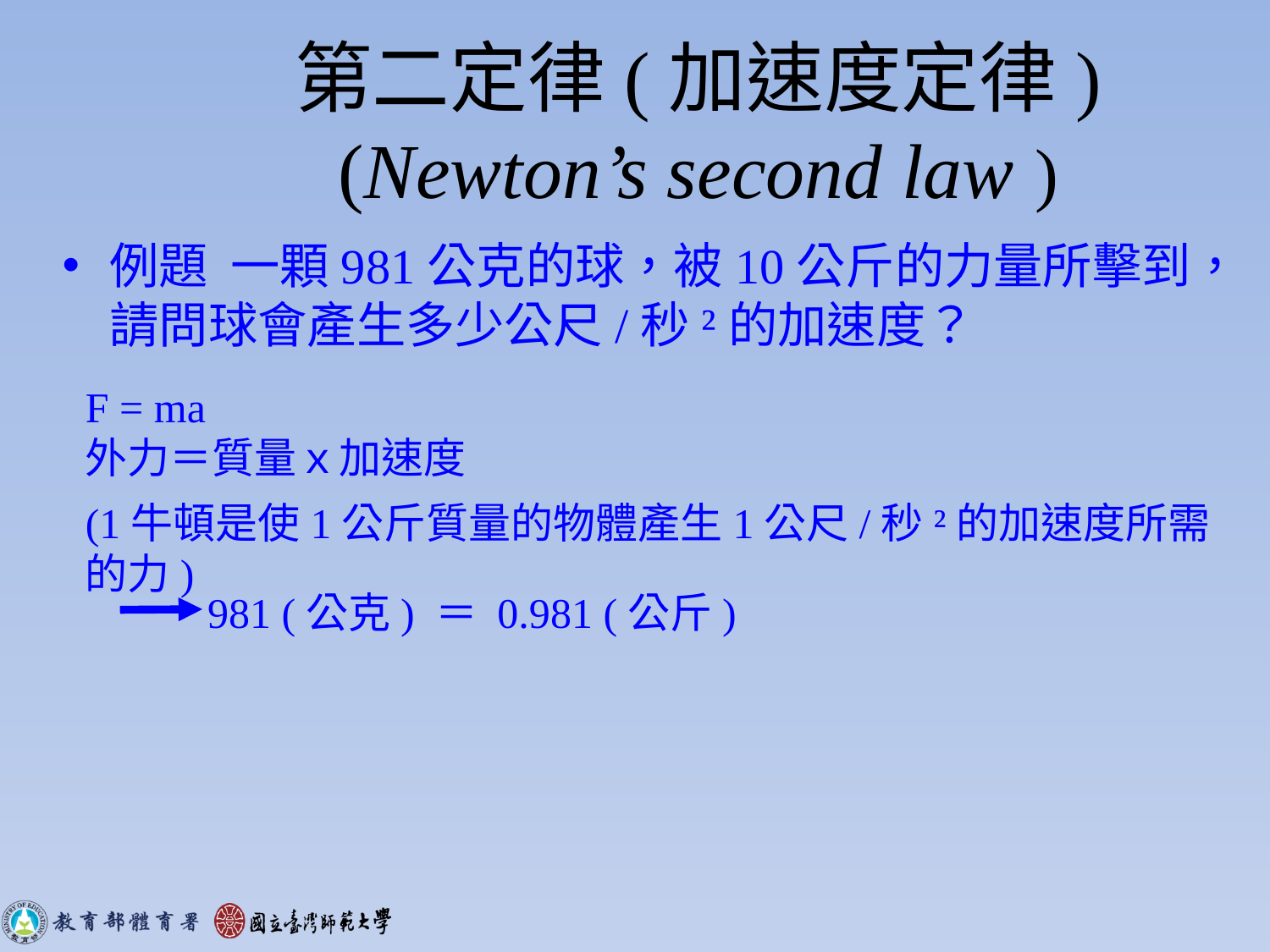

# 第二定律(加速度定律) (Newton’s second law )
例題  一顆981公克的球，被10公斤的力量所擊到，請問球會產生多少公尺/秒²的加速度？

F = ma
外力＝質量ｘ加速度
(1牛頓是使1公斤質量的物體產生1公尺/秒²的加速度所需的力)
981 (公克) ＝ 0.981 (公斤)